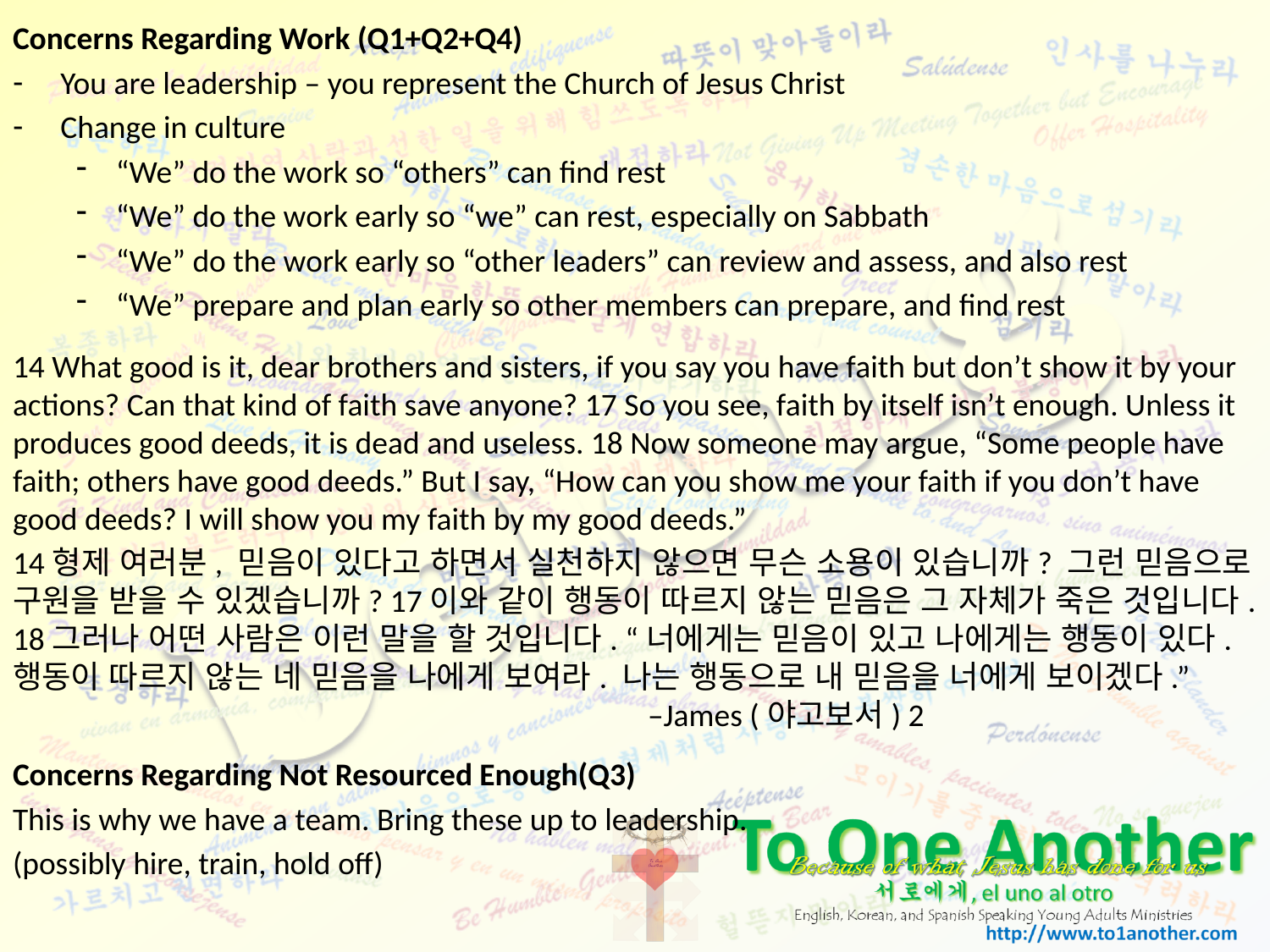

Concerns Regarding Work (Q1+Q2+Q4)
You are leadership – you represent the Church of Jesus Christ
Change in culture
“We” do the work so “others” can find rest
“We” do the work early so “we” can rest, especially on Sabbath
“We” do the work early so “other leaders” can review and assess, and also rest
“We” prepare and plan early so other members can prepare, and find rest

14 What good is it, dear brothers and sisters, if you say you have faith but don’t show it by your actions? Can that kind of faith save anyone? 17 So you see, faith by itself isn’t enough. Unless it produces good deeds, it is dead and useless. 18 Now someone may argue, “Some people have faith; others have good deeds.” But I say, “How can you show me your faith if you don’t have good deeds? I will show you my faith by my good deeds.”
14형제 여러분, 믿음이 있다고 하면서 실천하지 않으면 무슨 소용이 있습니까? 그런 믿음으로 구원을 받을 수 있겠습니까? 17이와 같이 행동이 따르지 않는 믿음은 그 자체가 죽은 것입니다. 18그러나 어떤 사람은 이런 말을 할 것입니다. “너에게는 믿음이 있고 나에게는 행동이 있다. 행동이 따르지 않는 네 믿음을 나에게 보여라. 나는 행동으로 내 믿음을 너에게 보이겠다.” 					–James (야고보서) 2

Concerns Regarding Not Resourced Enough(Q3)
This is why we have a team. Bring these up to leadership.
(possibly hire, train, hold off)
#